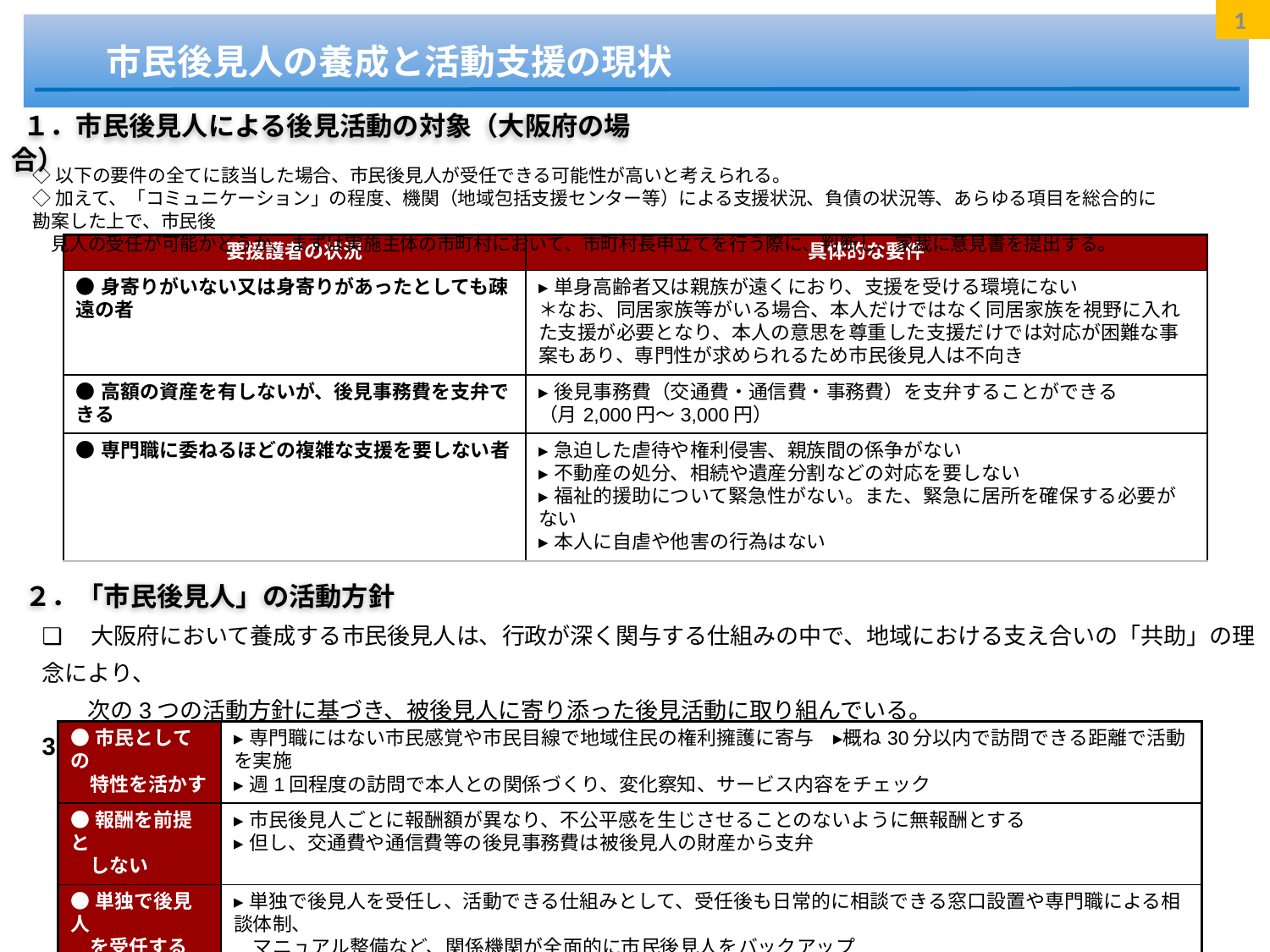

1
　　市民後見人の養成と活動支援の現状
 １．市民後見人による後見活動の対象（大阪府の場合）
◇以下の要件の全てに該当した場合、市民後見人が受任できる可能性が高いと考えられる。
◇加えて、「コミュニケーション」の程度、機関（地域包括支援センター等）による支援状況、負債の状況等、あらゆる項目を総合的に勘案した上で、市民後
　見人の受任が可能かどうか、まずは実施主体の市町村において、市町村長申立てを行う際に、判断し、家裁に意見書を提出する。
| 要援護者の状況 | 具体的な要件 |
| --- | --- |
| ●身寄りがいない又は身寄りがあったとしても疎遠の者 | ▸単身高齢者又は親族が遠くにおり、支援を受ける環境にない ＊なお、同居家族等がいる場合、本人だけではなく同居家族を視野に入れた支援が必要となり、本人の意思を尊重した支援だけでは対応が困難な事案もあり、専門性が求められるため市民後見人は不向き |
| ●高額の資産を有しないが、後見事務費を支弁できる | ▸後見事務費（交通費・通信費・事務費）を支弁することができる （月2,000円～3,000円） |
| ●専門職に委ねるほどの複雑な支援を要しない者 | ▸急迫した虐待や権利侵害、親族間の係争がない ▸不動産の処分、相続や遺産分割などの対応を要しない ▸福祉的援助について緊急性がない。また、緊急に居所を確保する必要がない ▸本人に自虐や他害の行為はない |
 ２．「市民後見人」の活動方針
❏　大阪府において養成する市民後見人は、行政が深く関与する仕組みの中で、地域における支え合いの「共助」の理念により、
　　次の3つの活動方針に基づき、被後見人に寄り添った後見活動に取り組んでいる。
3つの活動方針
| ●市民としての　 　特性を活かす | ▸専門職にはない市民感覚や市民目線で地域住民の権利擁護に寄与　▸概ね30分以内で訪問できる距離で活動を実施 ▸週1回程度の訪問で本人との関係づくり、変化察知、サービス内容をチェック |
| --- | --- |
| ●報酬を前提と 　しない | ▸市民後見人ごとに報酬額が異なり、不公平感を生じさせることのないように無報酬とする ▸但し、交通費や通信費等の後見事務費は被後見人の財産から支弁 |
| ●単独で後見人 　を受任する | ▸単独で後見人を受任し、活動できる仕組みとして、受任後も日常的に相談できる窓口設置や専門職による相談体制、 　マニュアル整備など、関係機関が全面的に市民後見人をバックアップ |